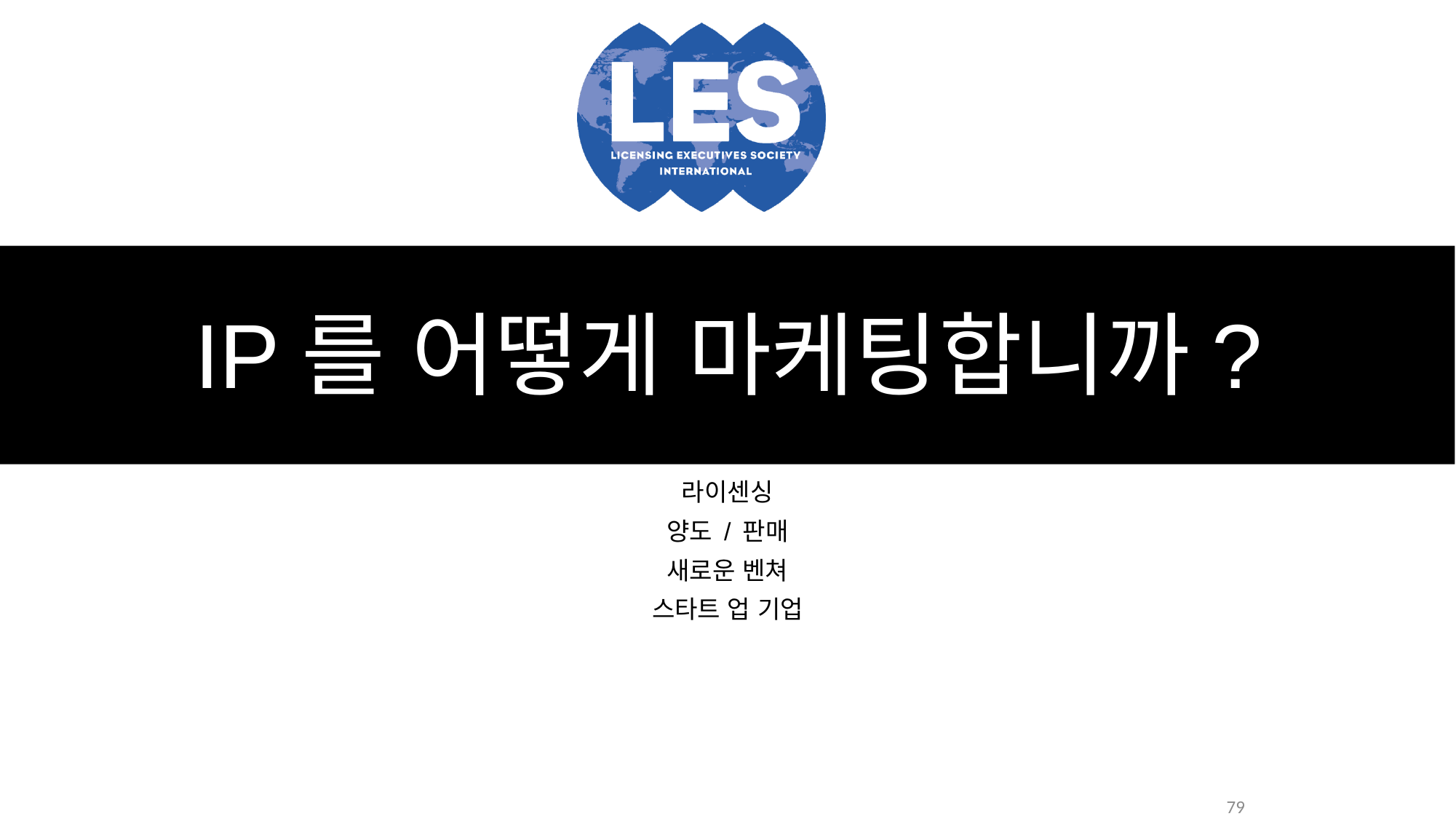

# IP를 어떻게 마케팅합니까?
라이센싱
양도 / 판매
새로운 벤쳐
스타트 업 기업
79